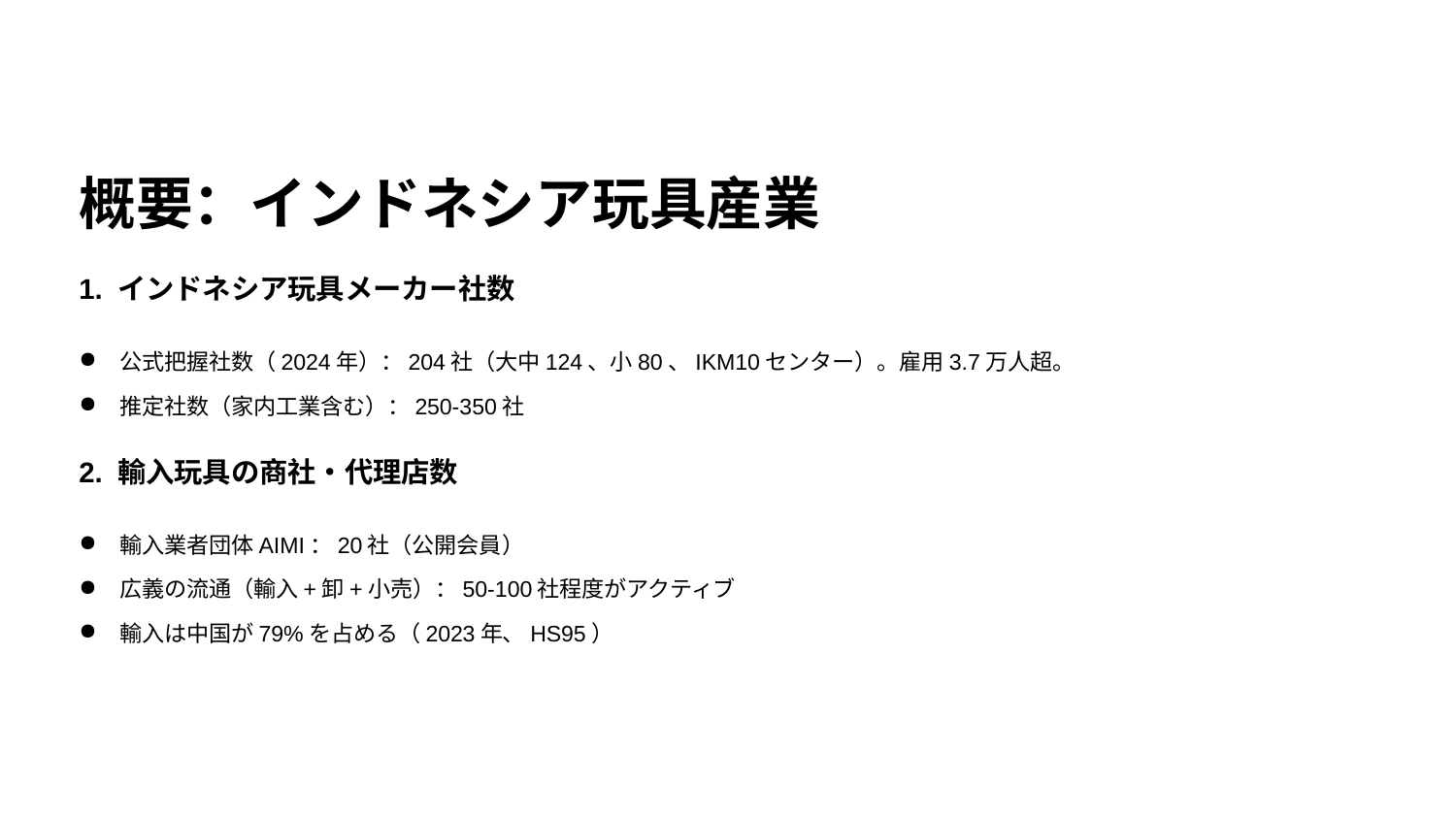

概要：インドネシア玩具産業
1. インドネシア玩具メーカー社数
公式把握社数（2024年）：204社（大中124、小80、IKM10センター）。雇用3.7万人超。
推定社数（家内工業含む）：250-350社
2. 輸入玩具の商社・代理店数
輸入業者団体AIMI：20社（公開会員）
広義の流通（輸入+卸+小売）：50-100社程度がアクティブ
輸入は中国が79%を占める（2023年、HS95）